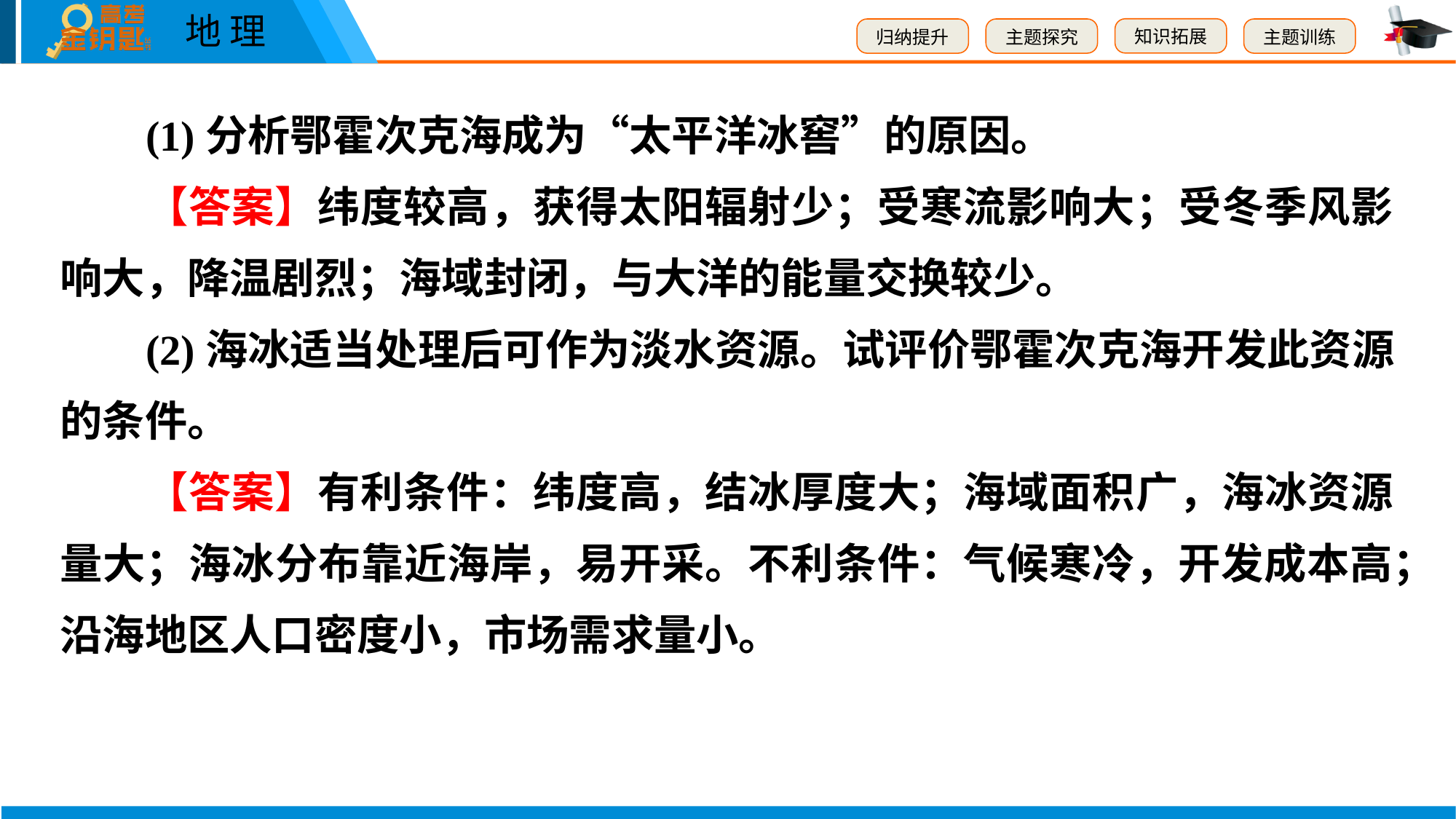

(1)分析鄂霍次克海成为“太平洋冰窖”的原因。
【答案】纬度较高，获得太阳辐射少；受寒流影响大；受冬季风影响大，降温剧烈；海域封闭，与大洋的能量交换较少。
(2)海冰适当处理后可作为淡水资源。试评价鄂霍次克海开发此资源的条件。
【答案】有利条件：纬度高，结冰厚度大；海域面积广，海冰资源量大；海冰分布靠近海岸，易开采。不利条件：气候寒冷，开发成本高；沿海地区人口密度小，市场需求量小。